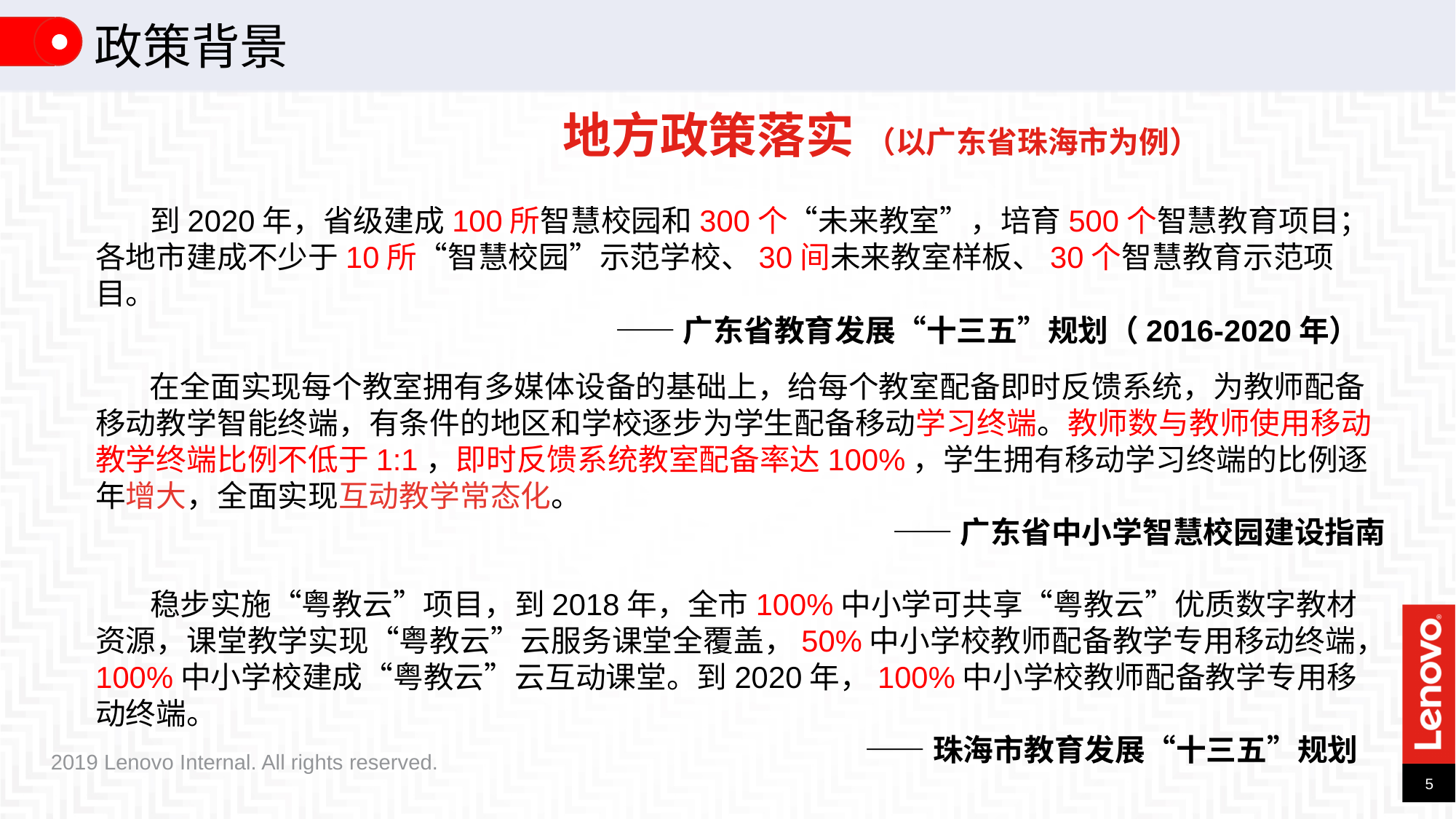

政策背景
地方政策落实 （以广东省珠海市为例）
       到2020年，省级建成100所智慧校园和300个“未来教室”，培育500个智慧教育项目；各地市建成不少于10所“智慧校园”示范学校、30间未来教室样板、30个智慧教育示范项目。
——广东省教育发展“十三五”规划（2016-2020年）
       在全面实现每个教室拥有多媒体设备的基础上，给每个教室配备即时反馈系统，为教师配备移动教学智能终端，有条件的地区和学校逐步为学生配备移动学习终端。教师数与教师使用移动教学终端比例不低于1:1，即时反馈系统教室配备率达100%，学生拥有移动学习终端的比例逐年增大，全面实现互动教学常态化。
——广东省中小学智慧校园建设指南
       稳步实施“粤教云”项目，到2018年，全市100%中小学可共享“粤教云”优质数字教材资源，课堂教学实现“粤教云”云服务课堂全覆盖，50%中小学校教师配备教学专用移动终端，100%中小学校建成“粤教云”云互动课堂。到2020年，100%中小学校教师配备教学专用移动终端。
——珠海市教育发展“十三五”规划